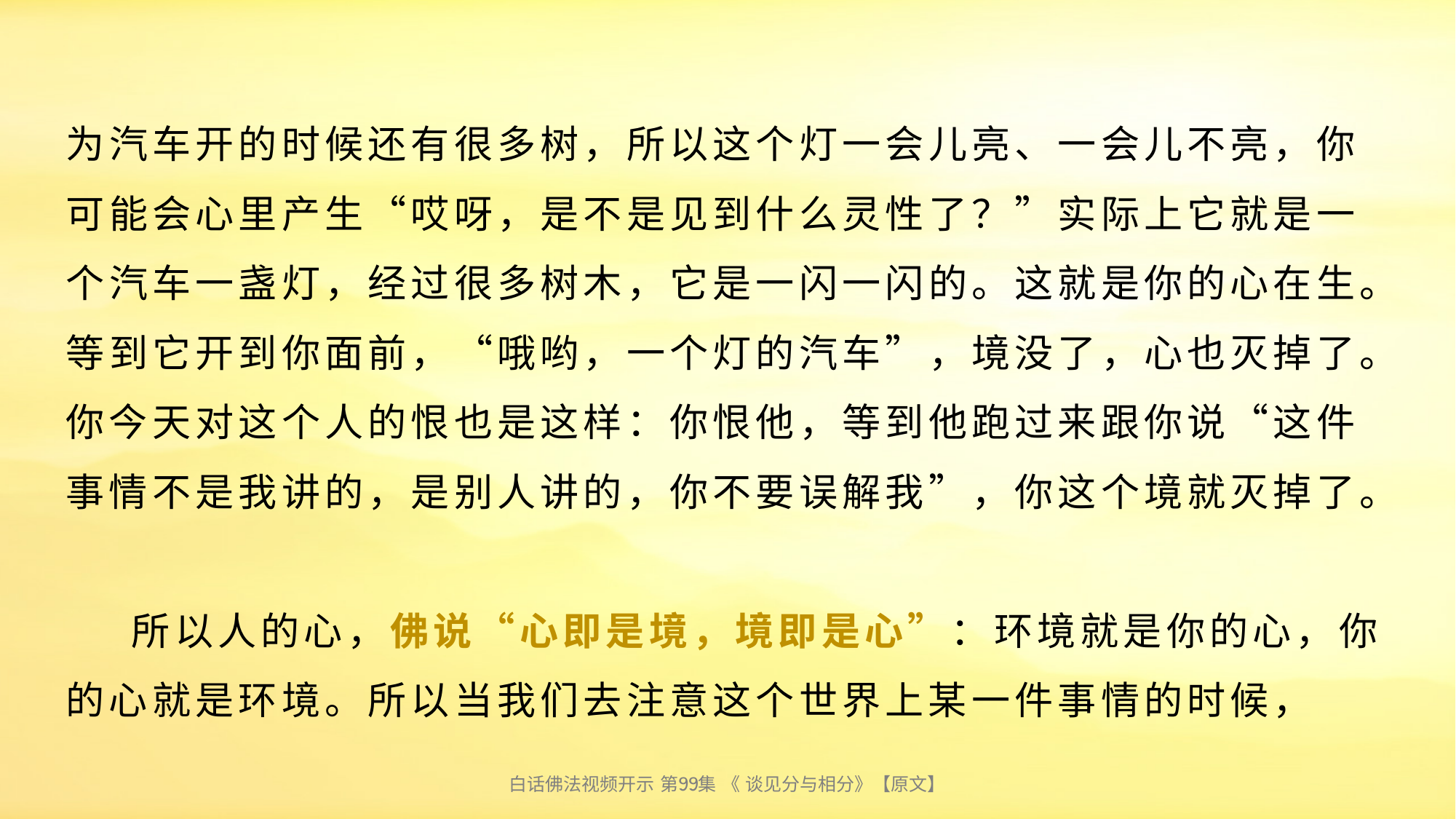

# 为汽车开的时候还有很多树，所以这个灯一会儿亮、一会儿不亮，你可能会心里产生“哎呀，是不是见到什么灵性了？”实际上它就是一个汽车一盏灯，经过很多树木，它是一闪一闪的。这就是你的心在生。等到它开到你面前，“哦哟，一个灯的汽车”，境没了，心也灭掉了。你今天对这个人的恨也是这样：你恨他，等到他跑过来跟你说“这件事情不是我讲的，是别人讲的，你不要误解我”，你这个境就灭掉了。 所以人的心，佛说“心即是境，境即是心”：环境就是你的心，你的心就是环境。所以当我们去注意这个世界上某一件事情的时候，
白话佛法视频开示 第99集 《 谈见分与相分》【原文】